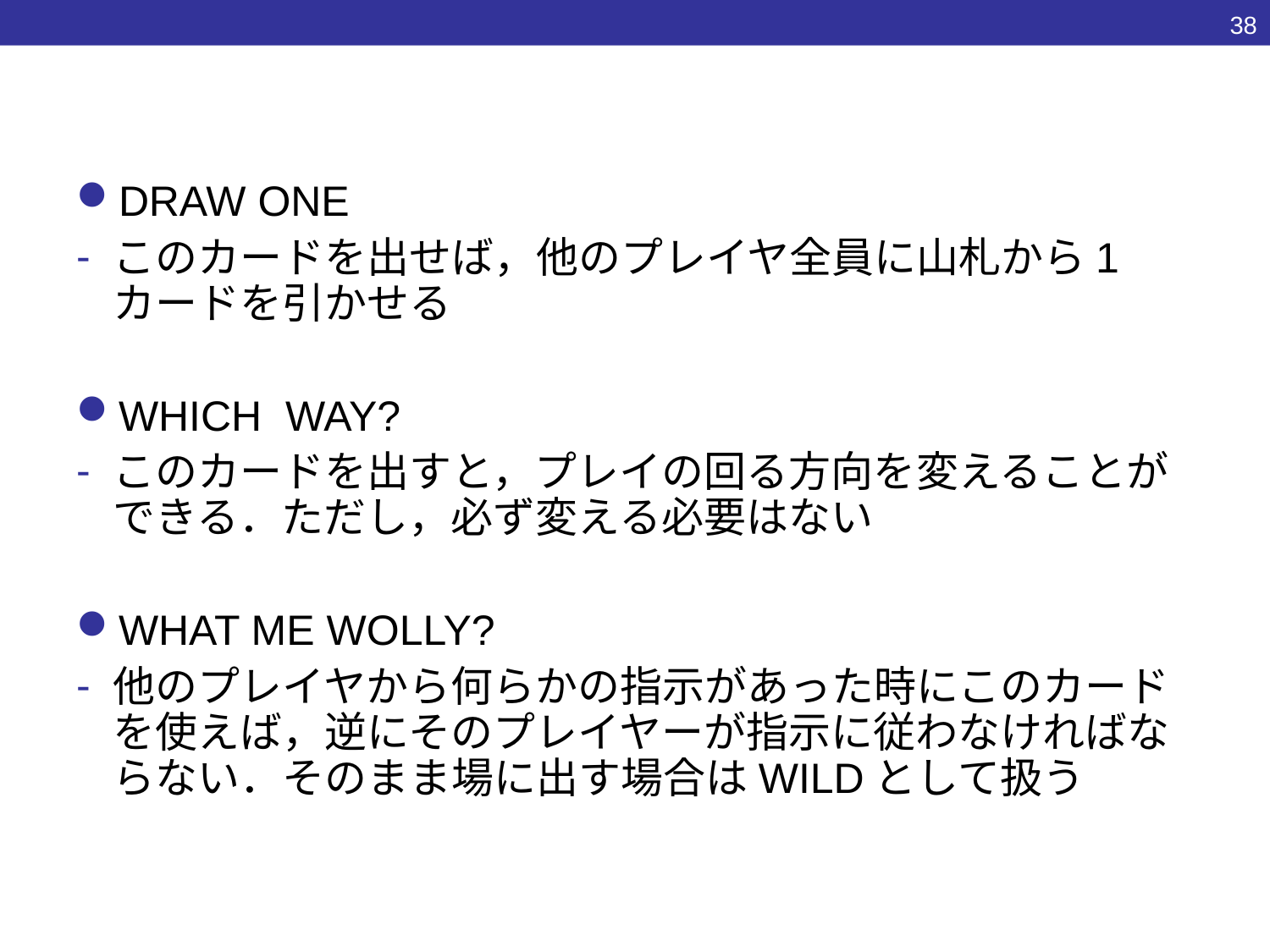

38
#
DRAW ONE
このカードを出せば，他のプレイヤ全員に山札から1カードを引かせる

WHICH  WAY?
このカードを出すと，プレイの回る方向を変えることができる．ただし，必ず変える必要はない

WHAT ME WOLLY?
他のプレイヤから何らかの指示があった時にこのカードを使えば，逆にそのプレイヤーが指示に従わなければならない．そのまま場に出す場合はWILDとして扱う